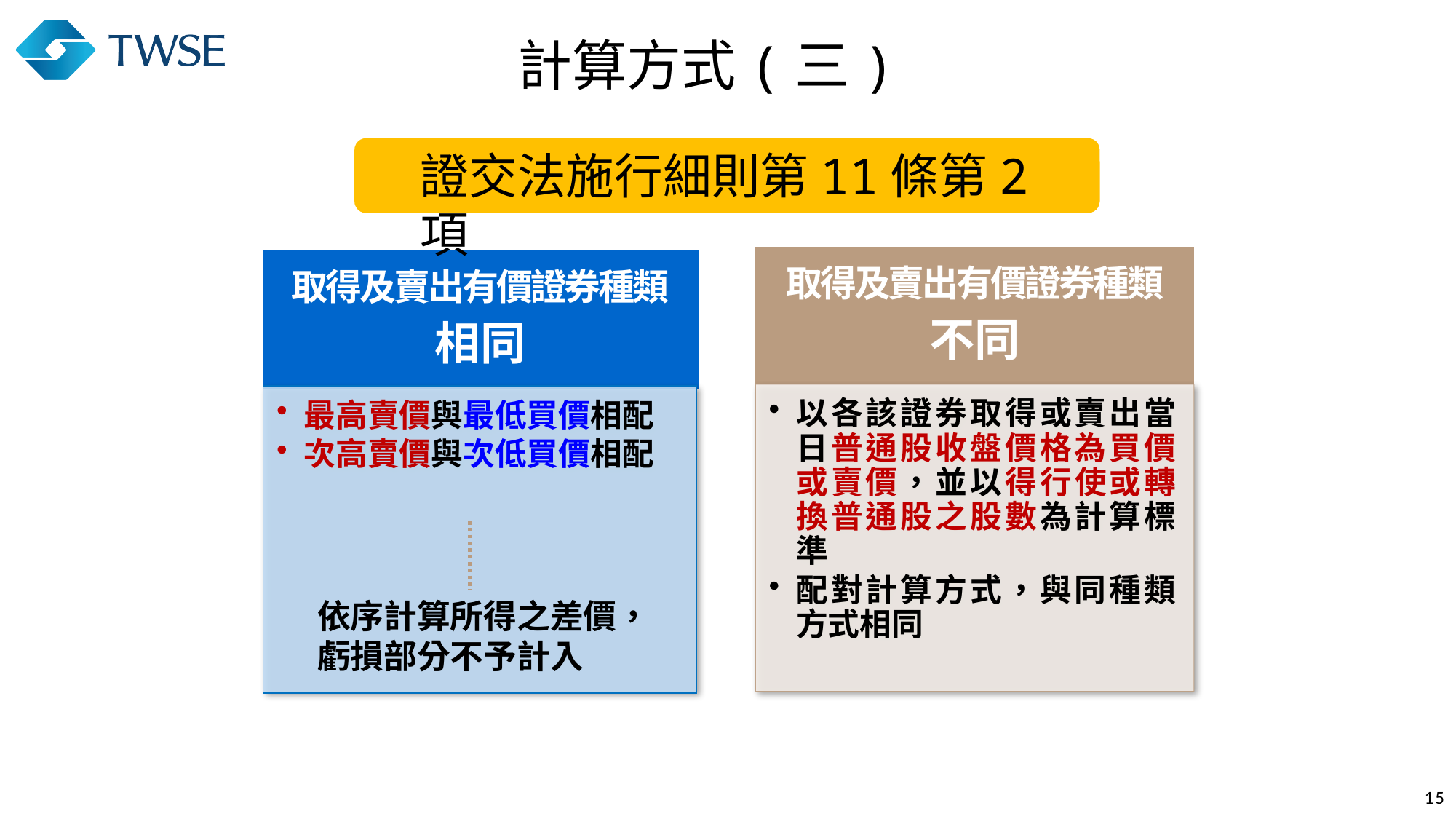

#
計算方式(三)

證交法施行細則第11條第2項
取得及賣出有價證券種類
相同
最高賣價與最低買價相配
次高賣價與次低買價相配
取得及賣出有價證券種類
不同
以各該證券取得或賣出當日普通股收盤價格為買價或賣價，並以得行使或轉換普通股之股數為計算標準
配對計算方式，與同種類方式相同
依序計算所得之差價，虧損部分不予計入

15